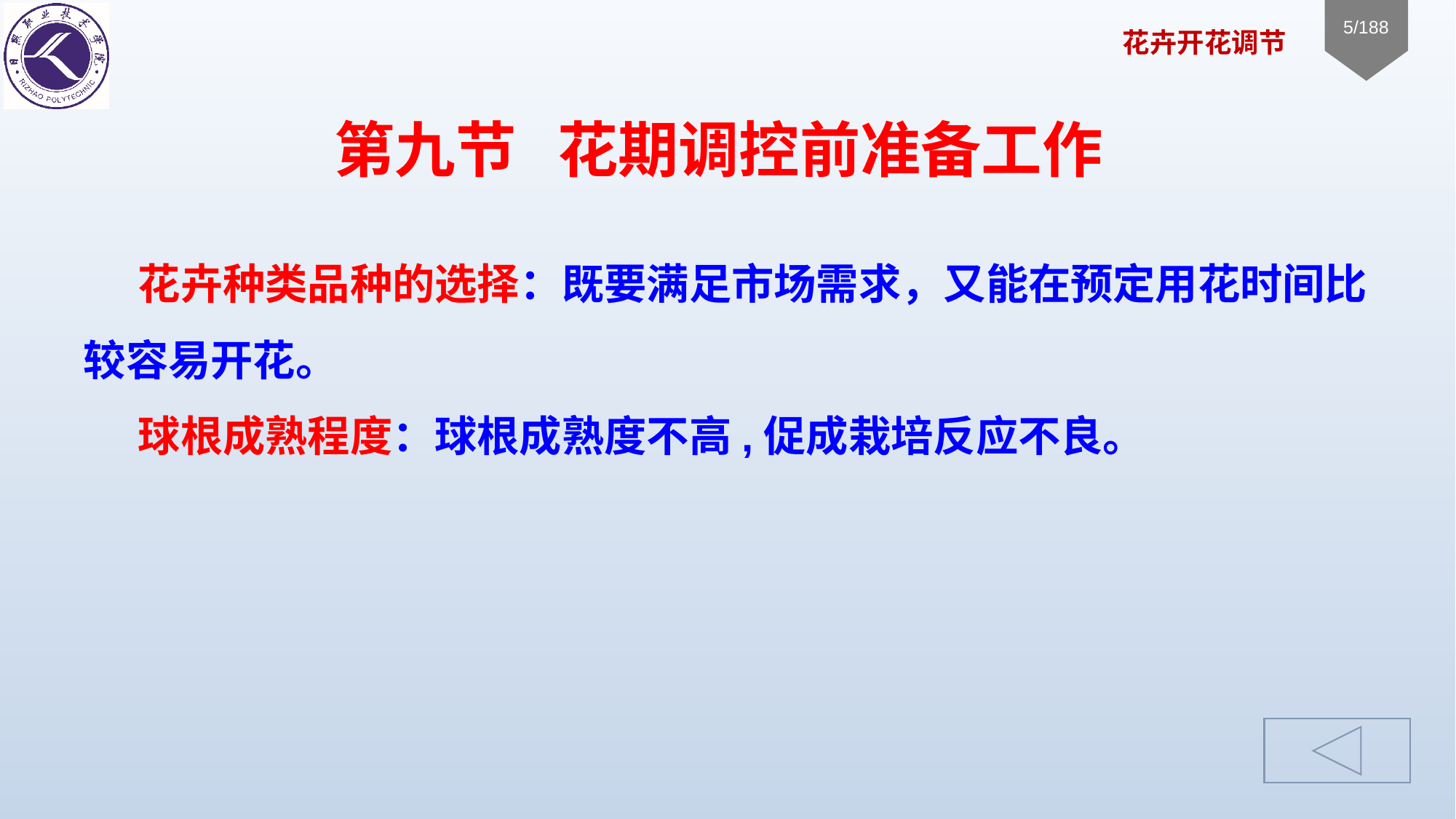

# 第九节   花期调控前准备工作
花卉种类品种的选择：既要满足市场需求，又能在预定用花时间比较容易开花。
球根成熟程度：球根成熟度不高,促成栽培反应不良。